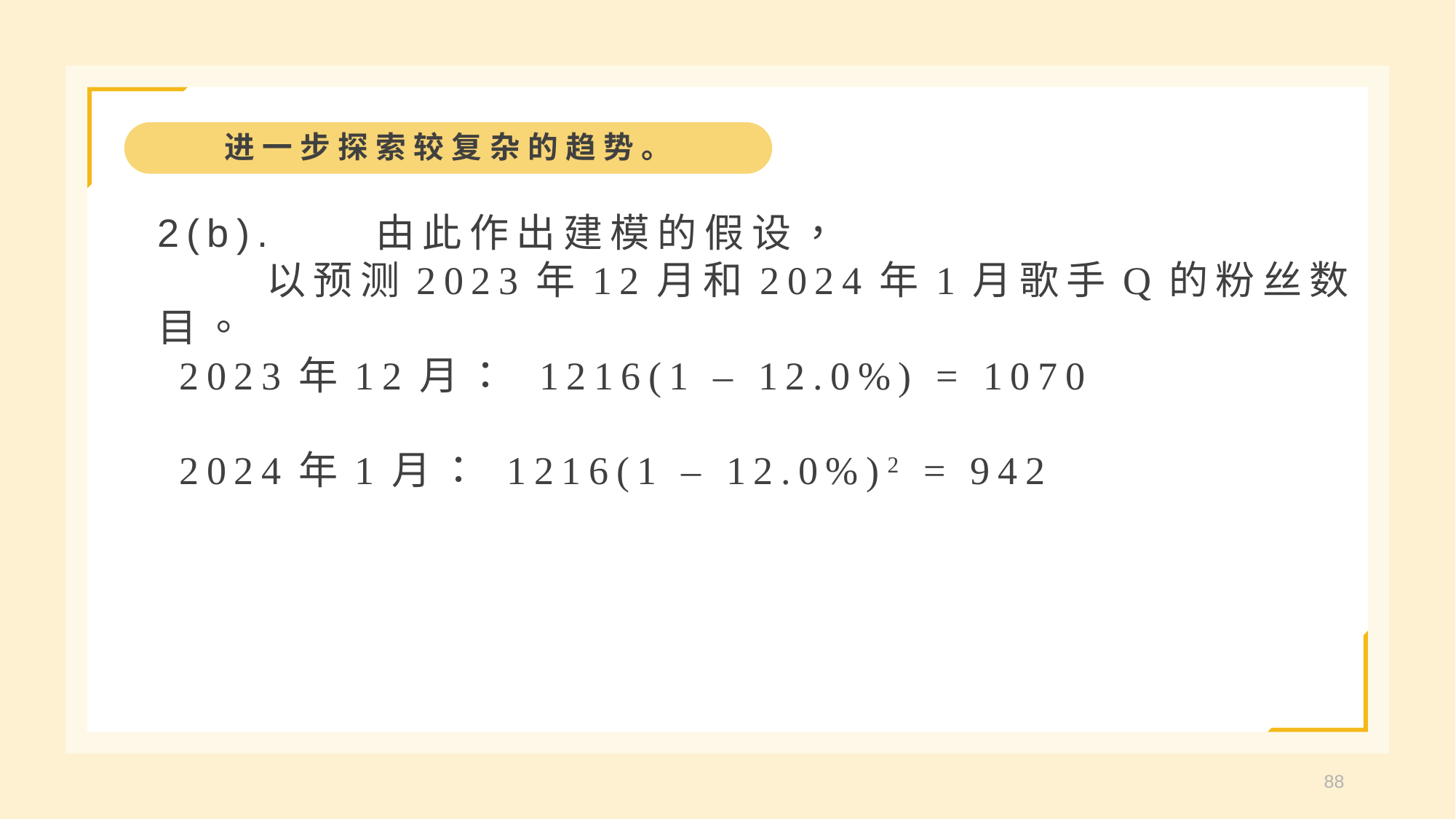

进一步探索较复杂的趋势。
2(b).	由此作出建模的假设，
	以预测2023年12月和2024年1月歌手Q的粉丝数目。
2023年12月： 1216(1 – 12.0%) = 1070

2024年1月：	1216(1 – 12.0%)2 = 942
88